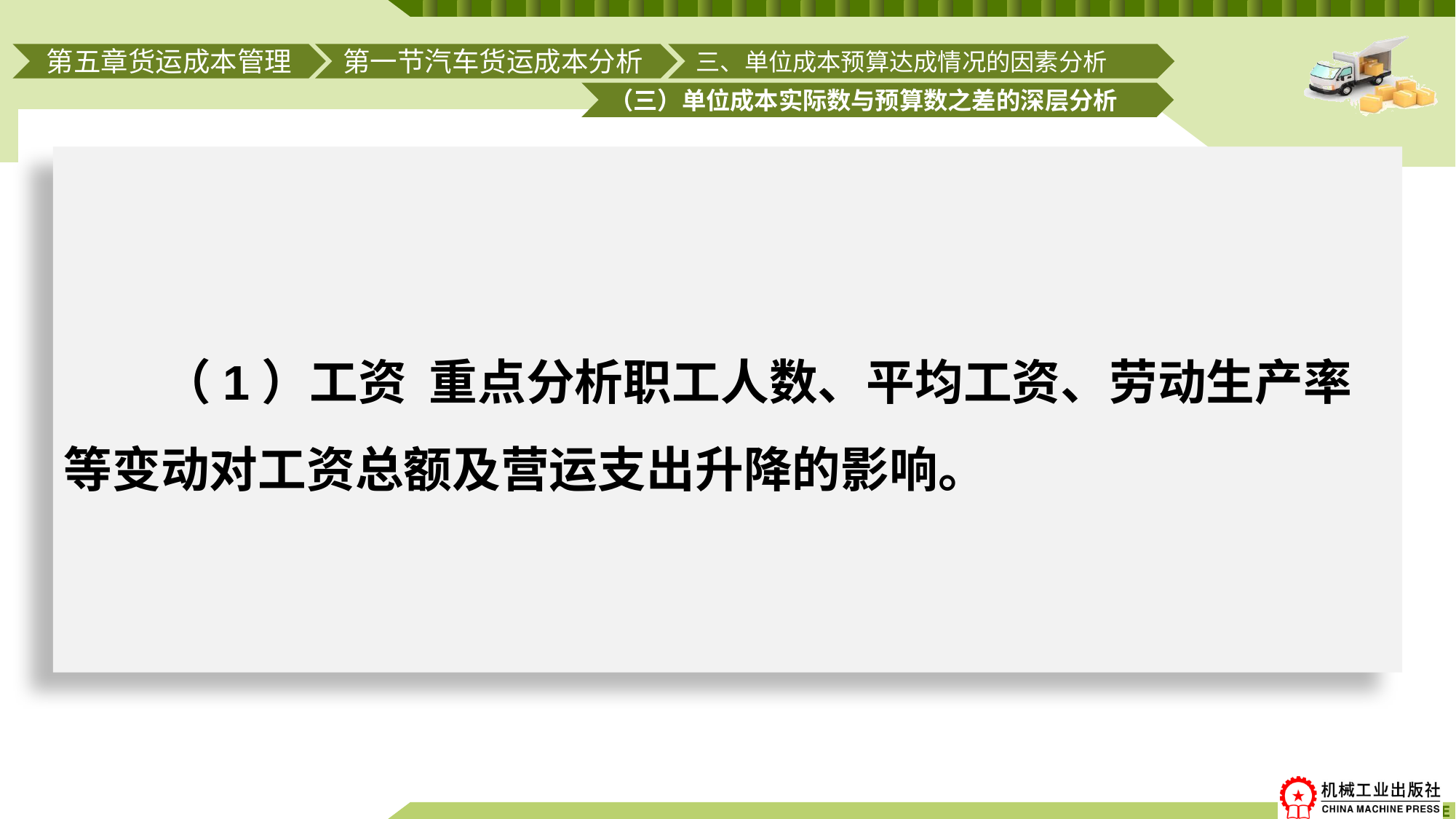

第一节汽车货运成本分析
三、单位成本预算达成情况的因素分析
第五章货运成本管理
（三）单位成本实际数与预算数之差的深层分析
# （1）工资  重点分析职工人数、平均工资、劳动生产率等变动对工资总额及营运支出升降的影响。